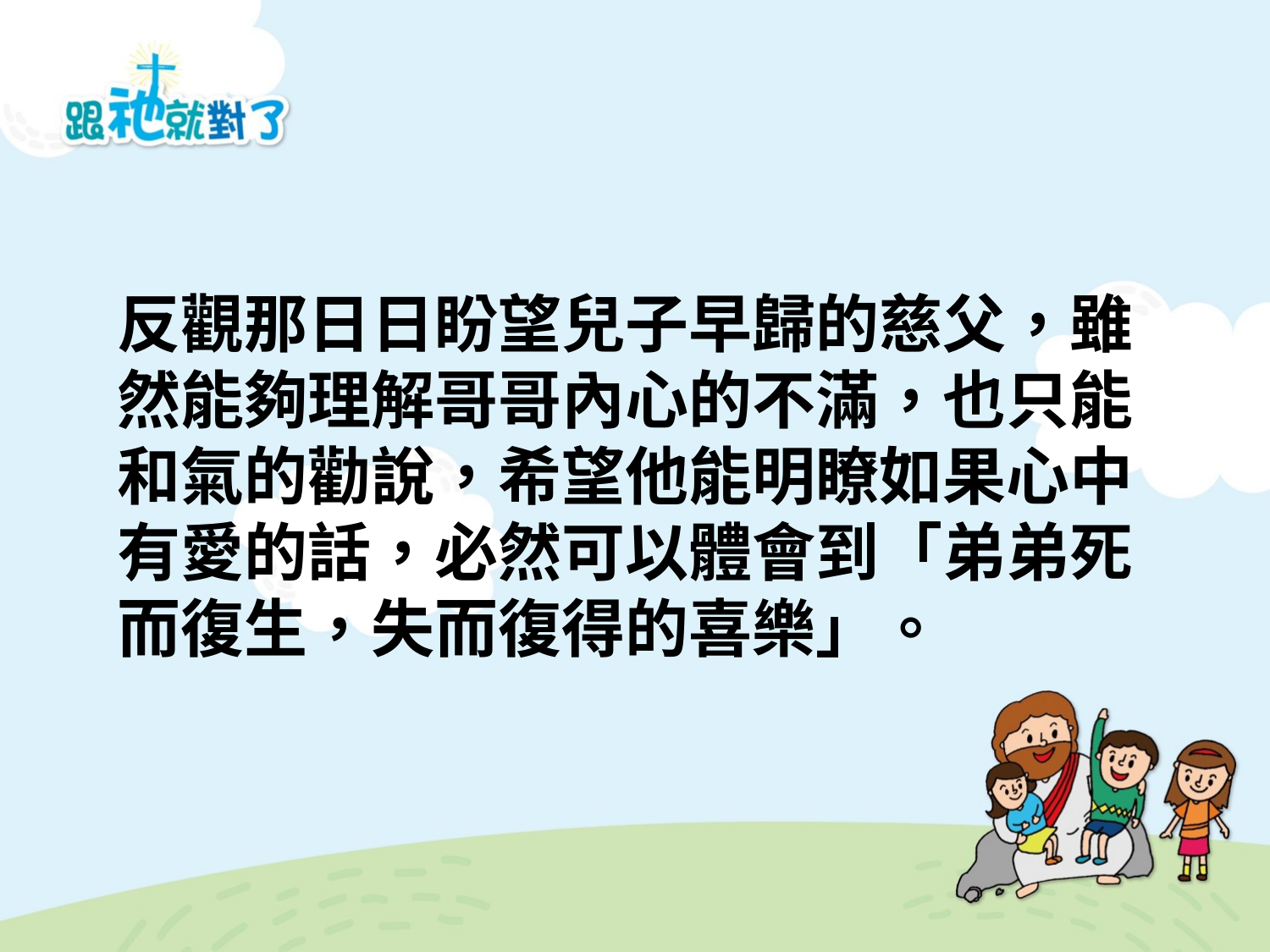

反觀那日日盼望兒子早歸的慈父，雖然能夠理解哥哥內心的不滿，也只能和氣的勸說，希望他能明瞭如果心中有愛的話，必然可以體會到「弟弟死而復生，失而復得的喜樂」。